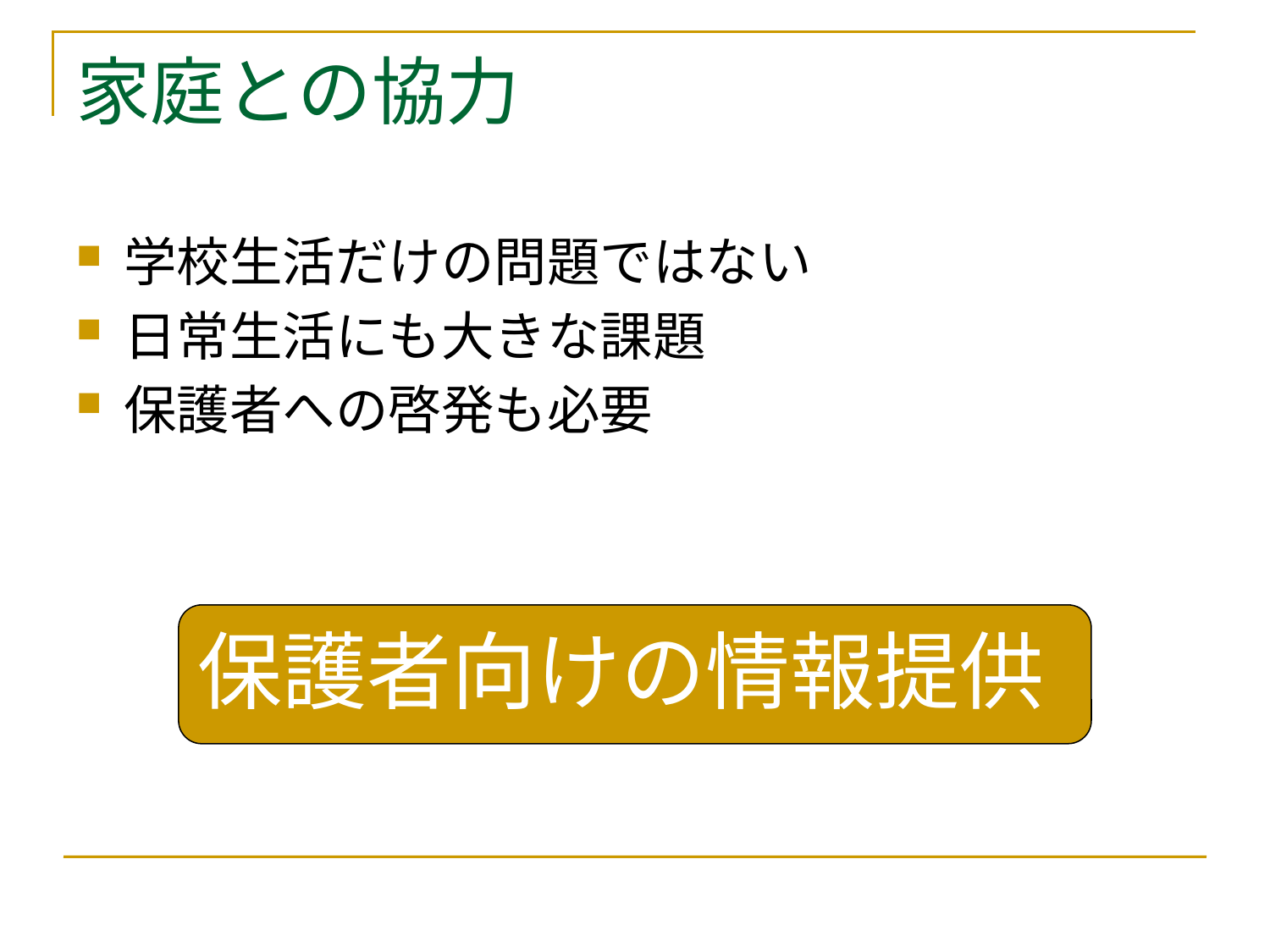

# 家庭との協力
学校生活だけの問題ではない
日常生活にも大きな課題
保護者への啓発も必要
保護者向けの情報提供